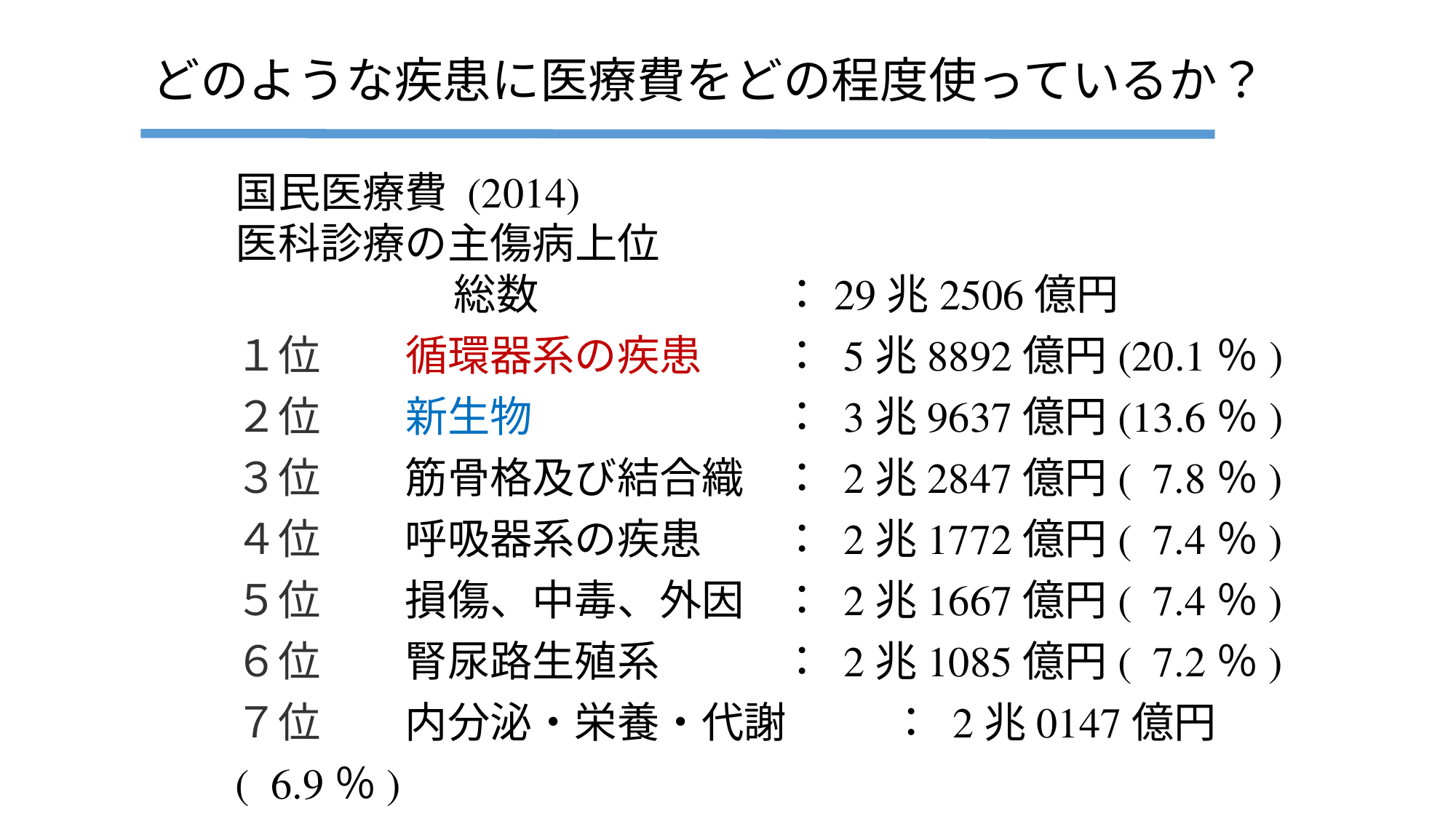

# どのような疾患に医療費をどの程度使っているか？

国民医療費 (2014)
医科診療の主傷病上位
		総数			：29兆2506億円
１位　　循環器系の疾患	： 5兆8892億円(20.1％)
２位　　新生物		　 	： 3兆9637億円(13.6％)
３位　　筋骨格及び結合織	： 2兆2847億円(  7.8％)
４位　　呼吸器系の疾患	： 2兆1772億円(  7.4％)
５位　　損傷、中毒、外因	： 2兆1667億円(  7.4％)
６位　　腎尿路生殖系		： 2兆1085億円(  7.2％)
７位　　内分泌・栄養・代謝	： 2兆0147億円(  6.9％)